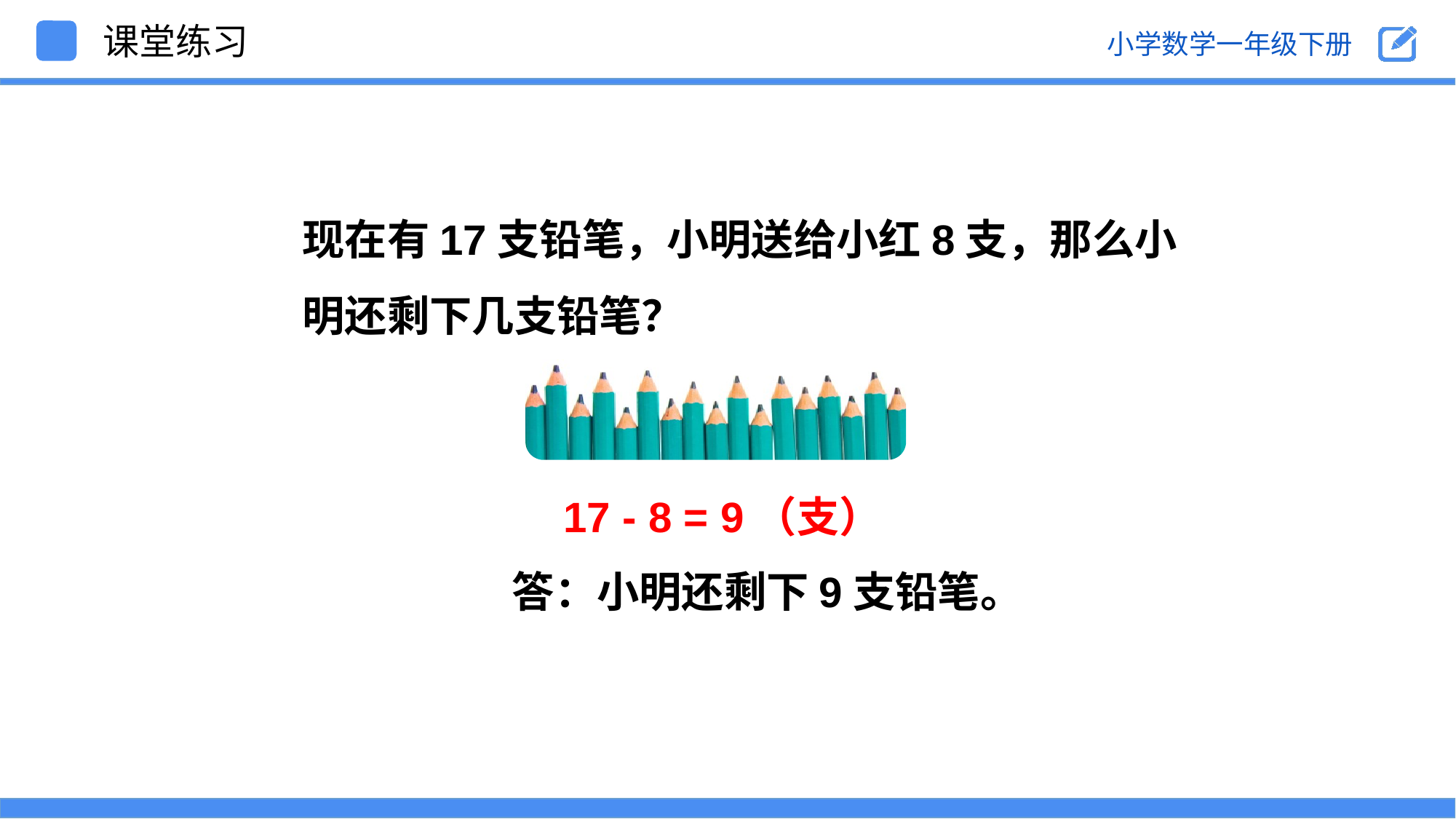

课堂练习
现在有17支铅笔，小明送给小红8支，那么小明还剩下几支铅笔？

17 - 8 = 9（支）
答：小明还剩下9支铅笔。